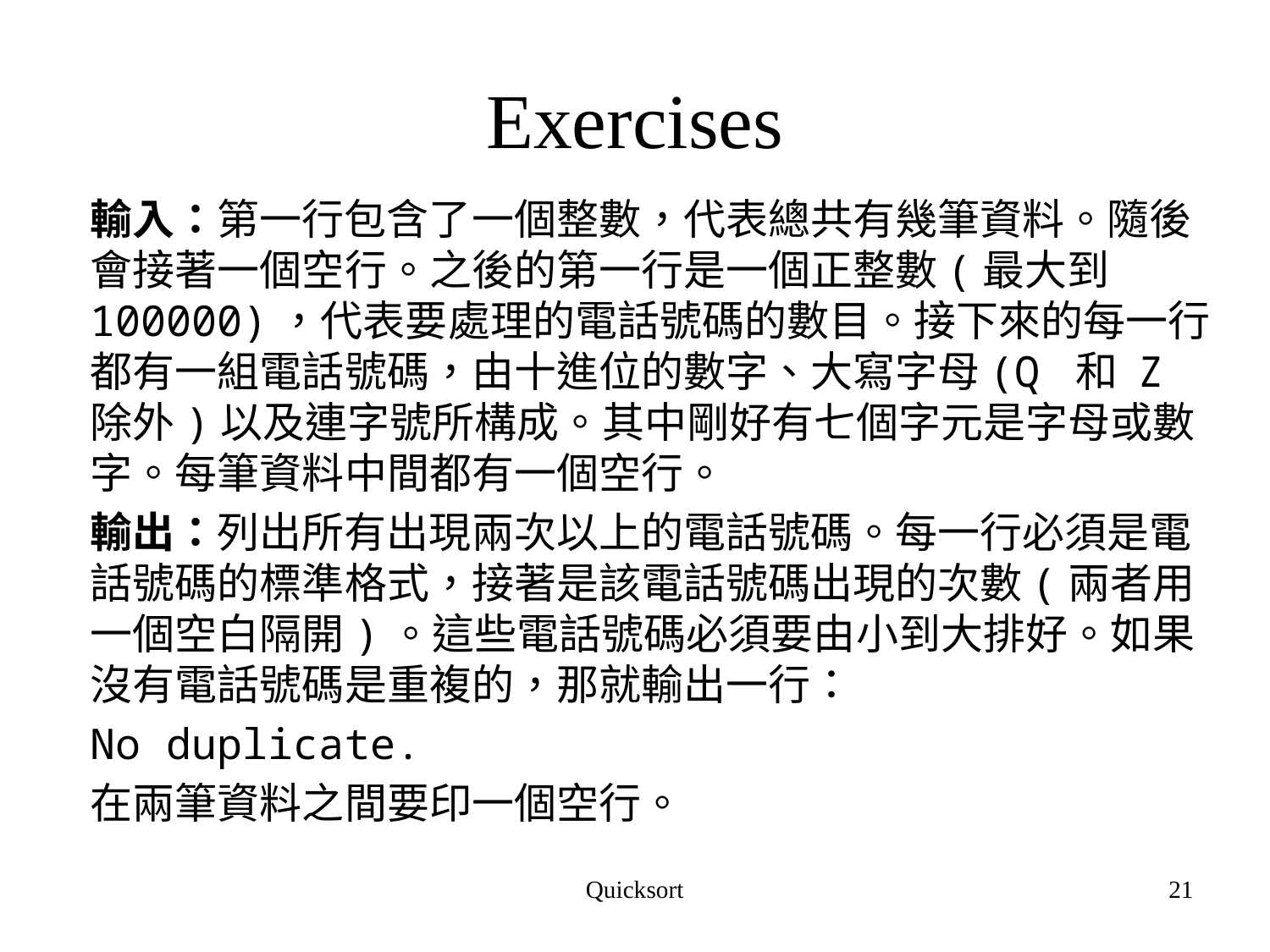

# Exercises
	輸入：第一行包含了一個整數，代表總共有幾筆資料。隨後會接著一個空行。之後的第一行是一個正整數(最大到 100000)，代表要處理的電話號碼的數目。接下來的每一行都有一組電話號碼，由十進位的數字、大寫字母(Q 和 Z 除外)以及連字號所構成。其中剛好有七個字元是字母或數字。每筆資料中間都有一個空行。
	輸出：列出所有出現兩次以上的電話號碼。每一行必須是電話號碼的標準格式，接著是該電話號碼出現的次數(兩者用一個空白隔開)。這些電話號碼必須要由小到大排好。如果沒有電話號碼是重複的，那就輸出一行：
	No duplicate.
	在兩筆資料之間要印一個空行。
Quicksort
21